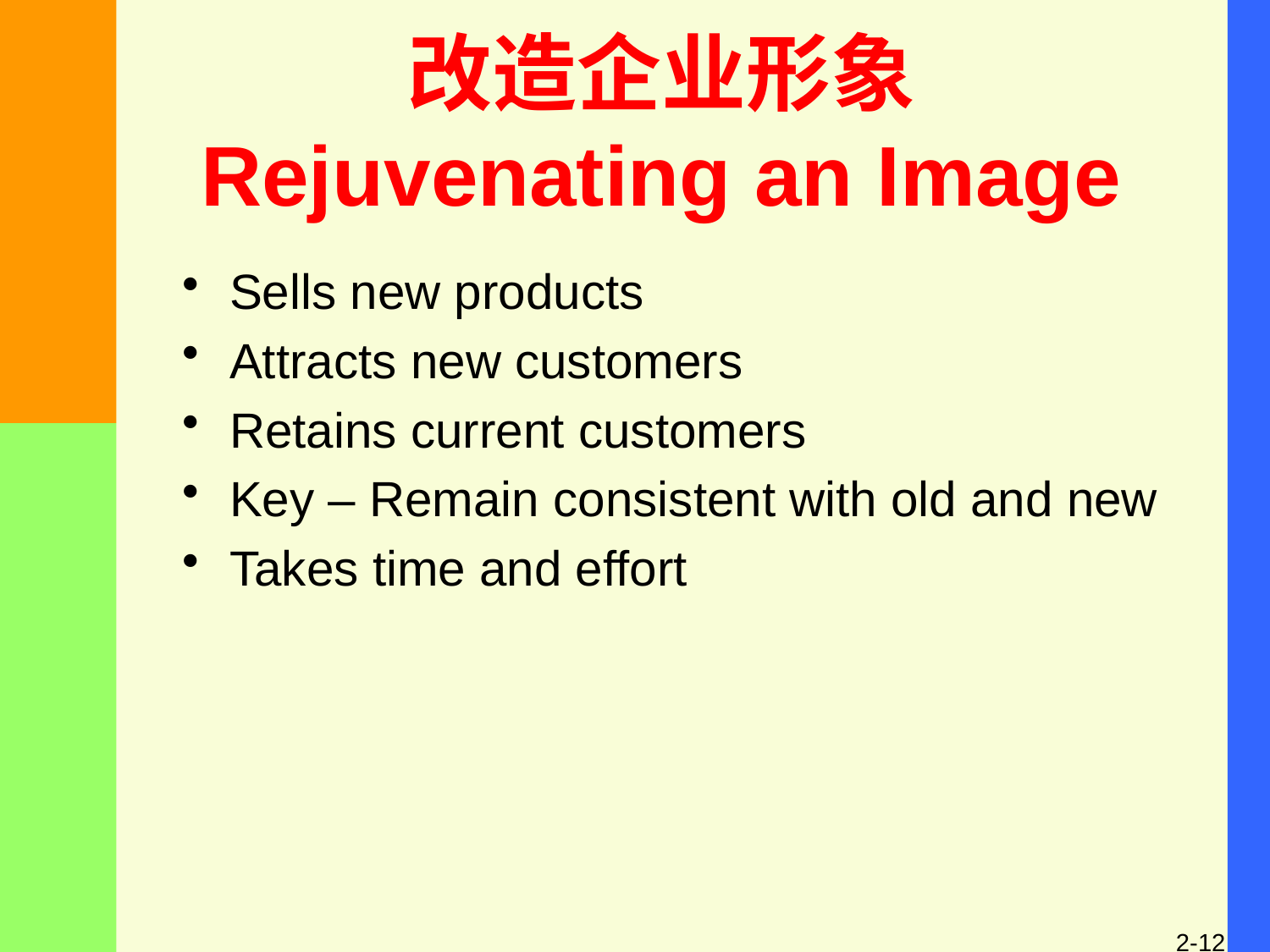

# 改造企业形象 Rejuvenating an Image
Sells new products
Attracts new customers
Retains current customers
Key – Remain consistent with old and new
Takes time and effort

2-12